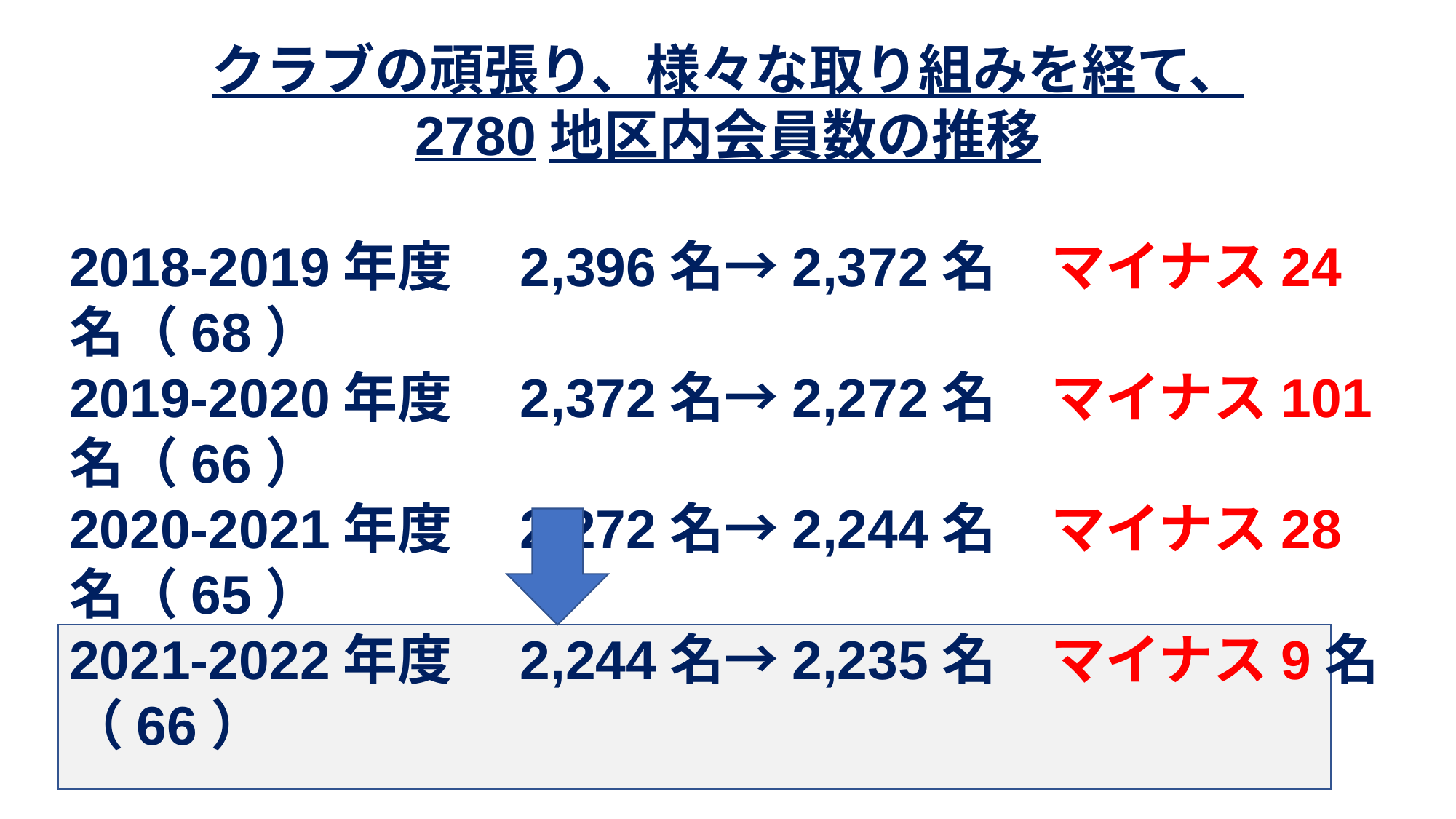

クラブの頑張り、様々な取り組みを経て、
2780地区内会員数の推移

2018-2019年度　2,396名→2,372名　マイナス24名（68）
2019-2020年度　2,372名→2,272名　マイナス101名（66）
2020-2021年度　2,272名→2,244名　マイナス28名（65）
2021-2022年度　2,244名→2,235名　マイナス9名（66）
　　　　　　　　　　　　　　　　　　　　　　　　（カッコはクラブ数）

2022-2023年度　2,235名→2,344名　プラス109名（67）
　　　　　　　　　　　　　　　　　　　　　　　日本１位の純増！